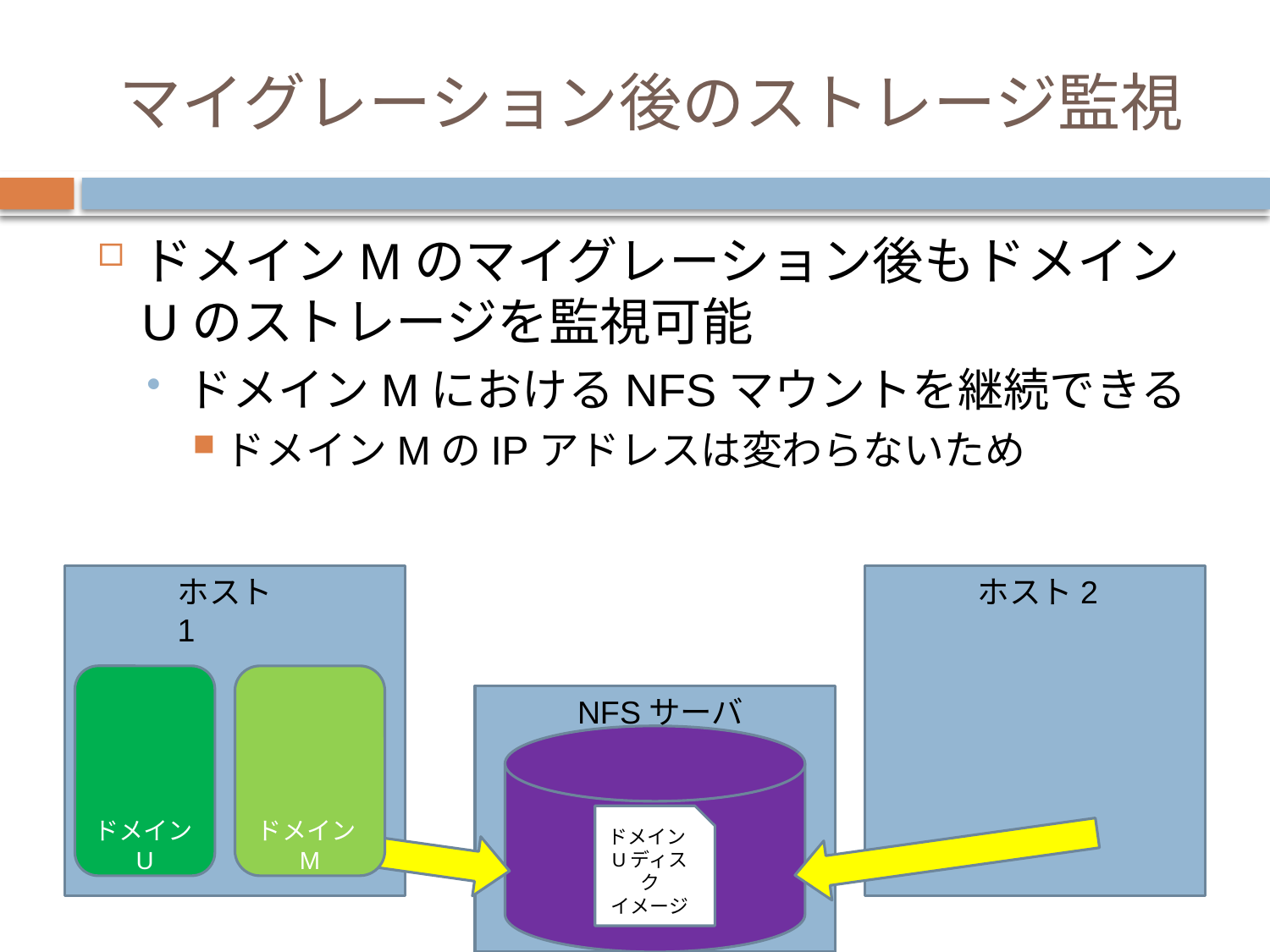

# マイグレーション後のストレージ監視
ドメインMのマイグレーション後もドメインUのストレージを監視可能
ドメインMにおけるNFSマウントを継続できる
ドメインMのIPアドレスは変わらないため

ホスト1

ホスト2

ドメインU

ドメインM

NFSサーバ

ドメインUディスク
イメージ